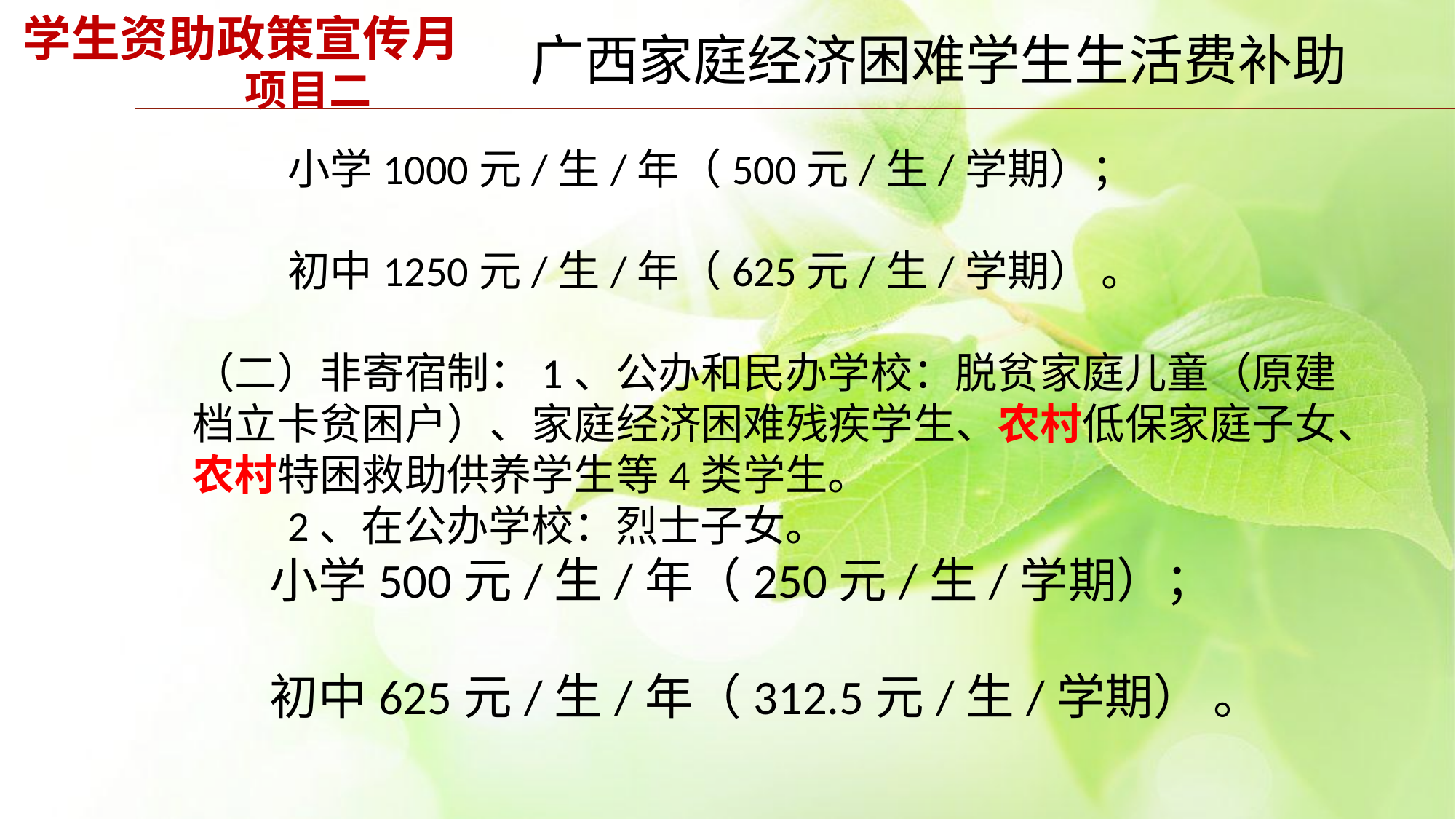

# 学生资助政策宣传月 项目二
    广西家庭经济困难学生生活费补助

         小学1000元/生/年（500元/生/学期）；
         初中1250元/生/年（625元/生/学期） 。

（二）非寄宿制：1、公办和民办学校：脱贫家庭儿童（原建档立卡贫困户）、家庭经济困难残疾学生、农村低保家庭子女、农村特困救助供养学生等4类学生。
　　2、在公办学校：烈士子女。
      小学500元/生/年（250元/生/学期）；
      初中625元/生/年（312.5元/生/学期） 。